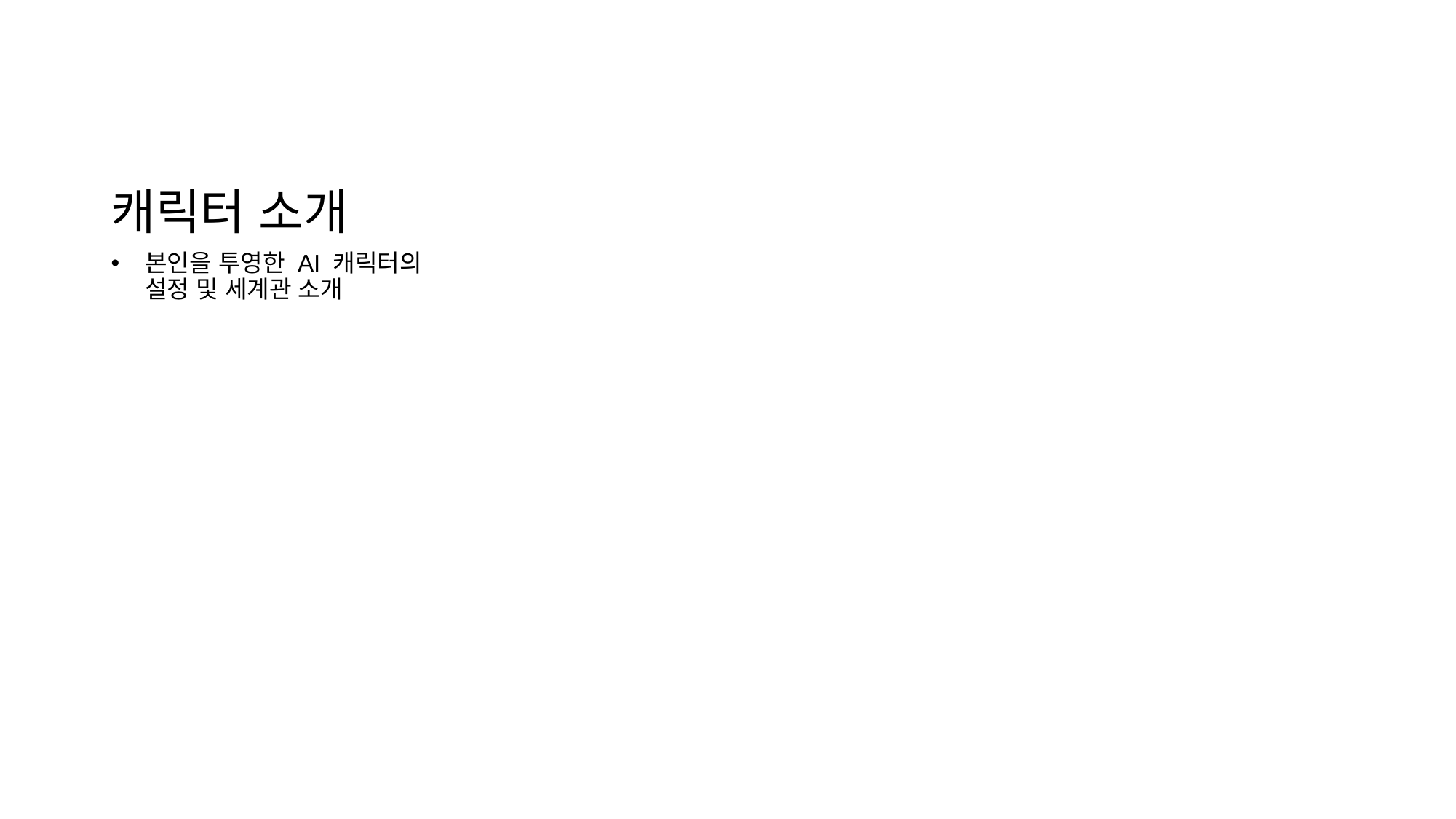

# 캐릭터 소개

본인을 투영한 AI 캐릭터의
설정 및 세계관 소개